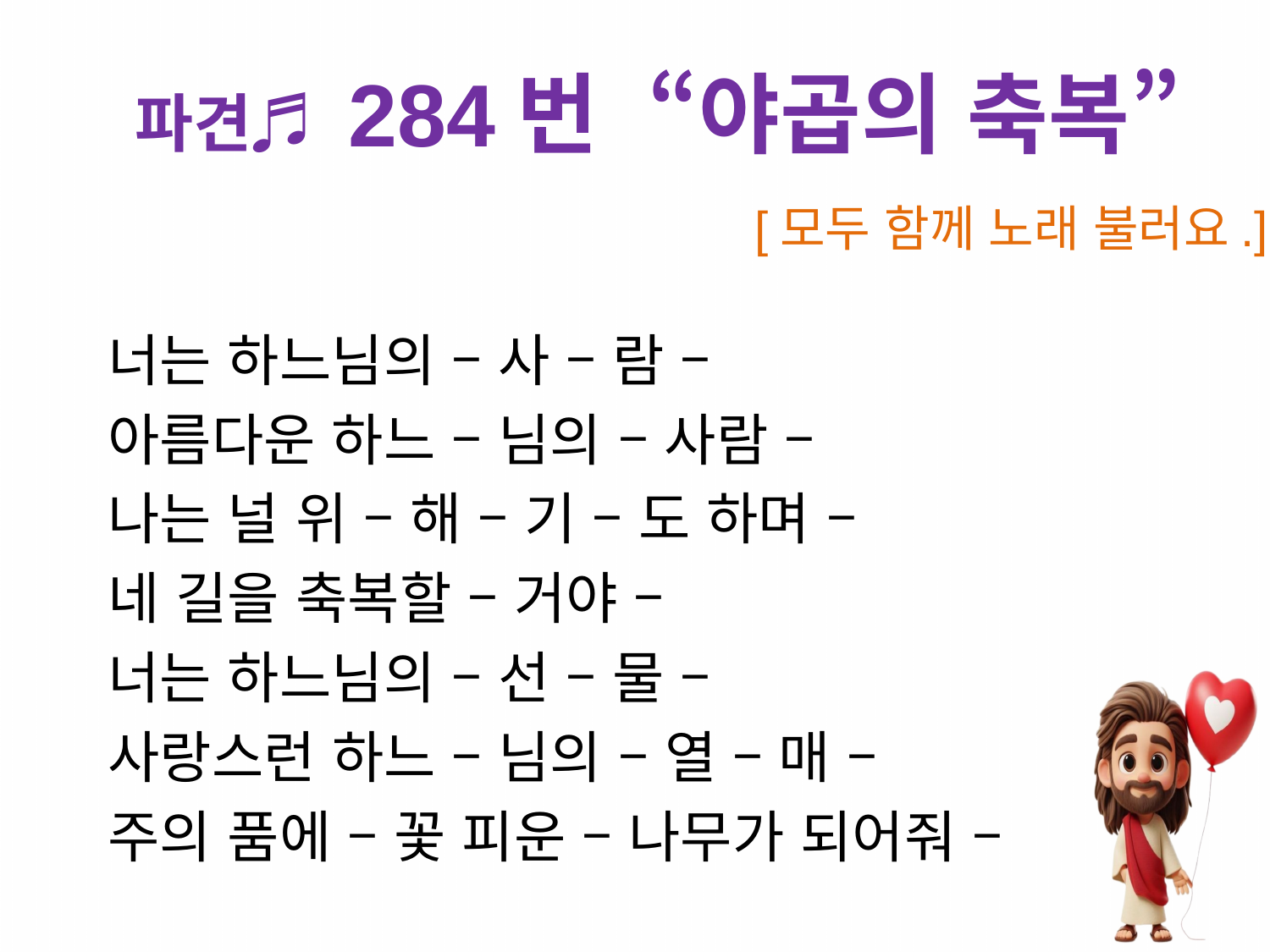

파견♬ 284번  “야곱의 축복”

[모두 함께 노래 불러요.]
너는 하느님의 – 사 – 람 –
아름다운 하느 – 님의 – 사람 –
나는 널 위 – 해 – 기 – 도 하며 –
네 길을 축복할 – 거야 –
너는 하느님의 – 선 – 물 –
사랑스런 하느 – 님의 – 열 – 매 –
주의 품에 – 꽃 피운 – 나무가 되어줘 –